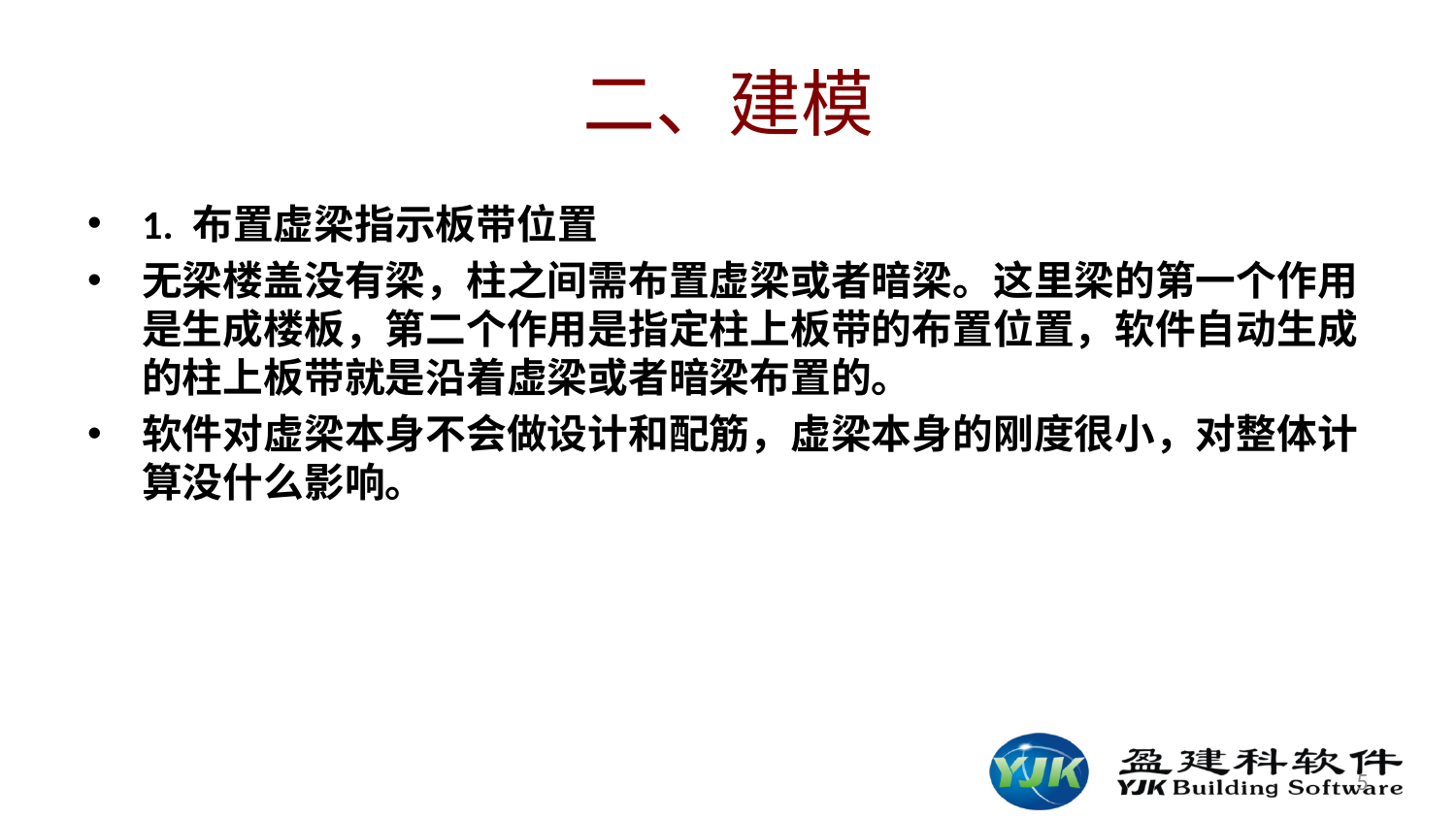

# 二、建模
1. 布置虚梁指示板带位置
无梁楼盖没有梁，柱之间需布置虚梁或者暗梁。这里梁的第一个作用是生成楼板，第二个作用是指定柱上板带的布置位置，软件自动生成的柱上板带就是沿着虚梁或者暗梁布置的。
软件对虚梁本身不会做设计和配筋，虚梁本身的刚度很小，对整体计算没什么影响。

5